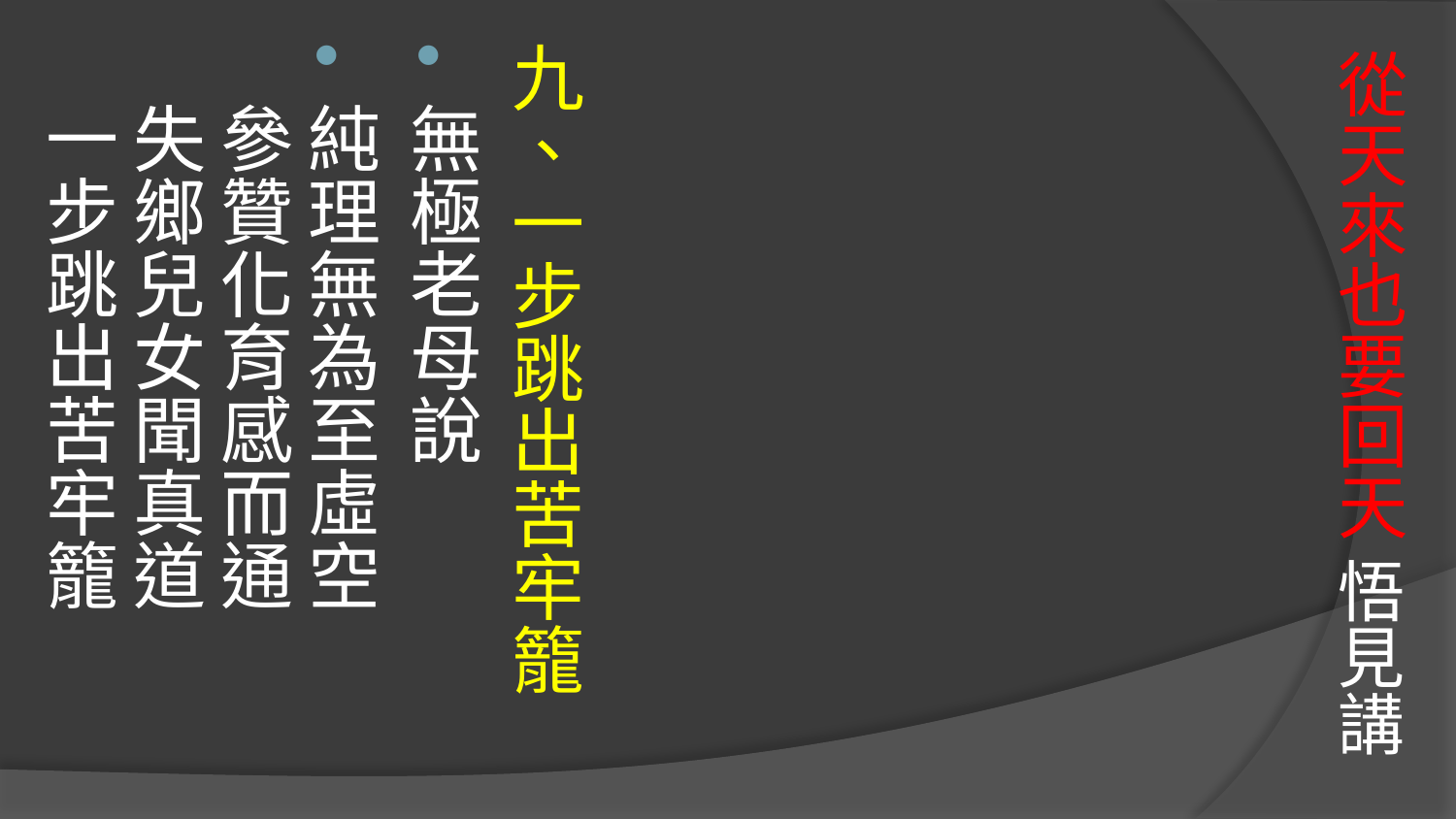

# 從天來也要回天 悟見講
九、一步跳出苦牢籠
無極老母說
純理無為至虛空　
參贊化育感而通
失鄉兒女聞真道　
一步跳出苦牢籠